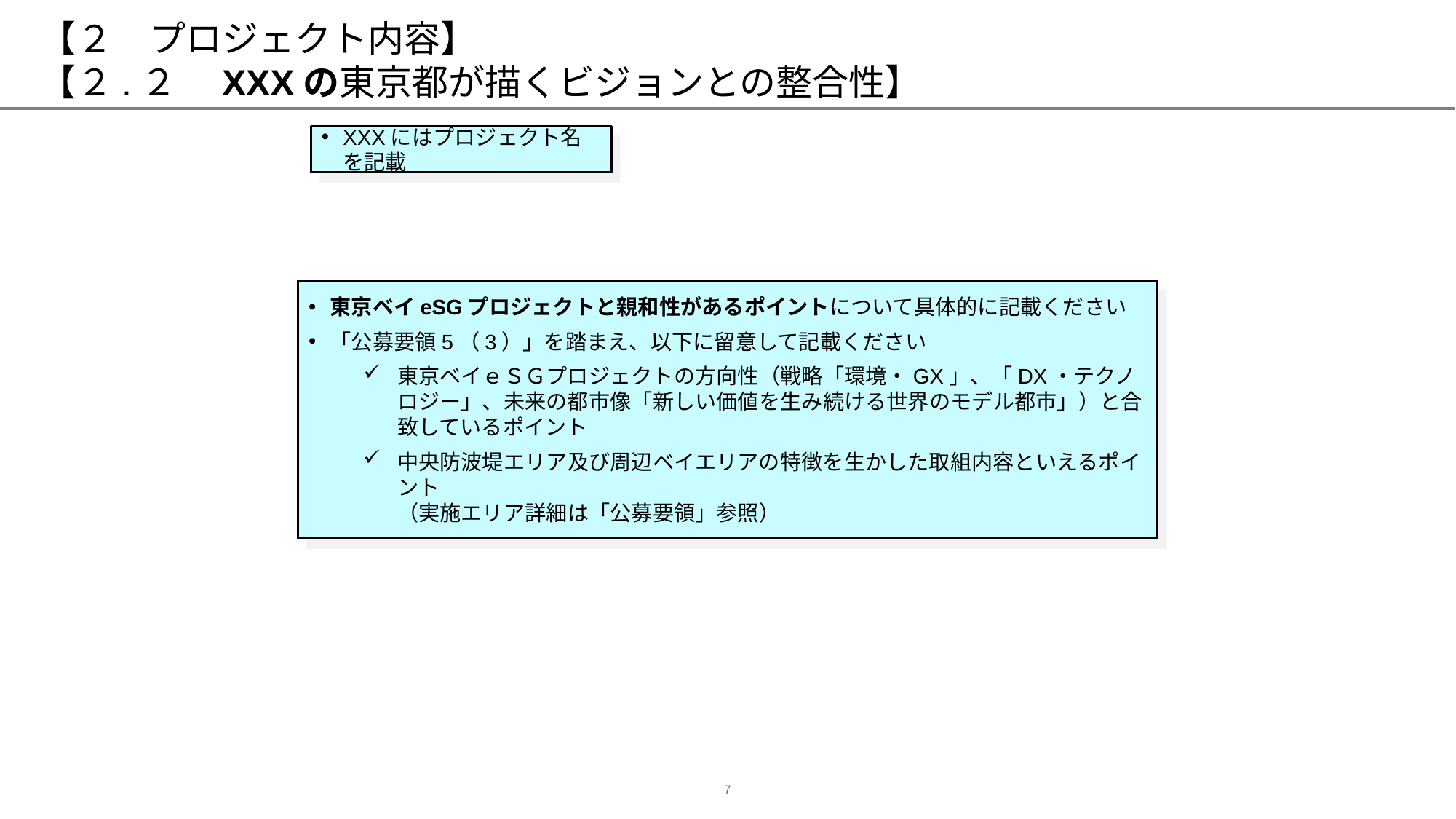

# 【２　プロジェクト内容】 【２.２　XXXの東京都が描くビジョンとの整合性】

XXXにはプロジェクト名を記載
東京ベイeSGプロジェクトと親和性があるポイントについて具体的に記載ください
「公募要領5（3）」を踏まえ、以下に留意して記載ください
東京ベイｅＳＧプロジェクトの方向性（戦略「環境・GX」、「DX・テクノロジー」、未来の都市像「新しい価値を生み続ける世界のモデル都市」）と合致しているポイント
中央防波堤エリア及び周辺ベイエリアの特徴を生かした取組内容といえるポイント
（実施エリア詳細は「公募要領」参照）